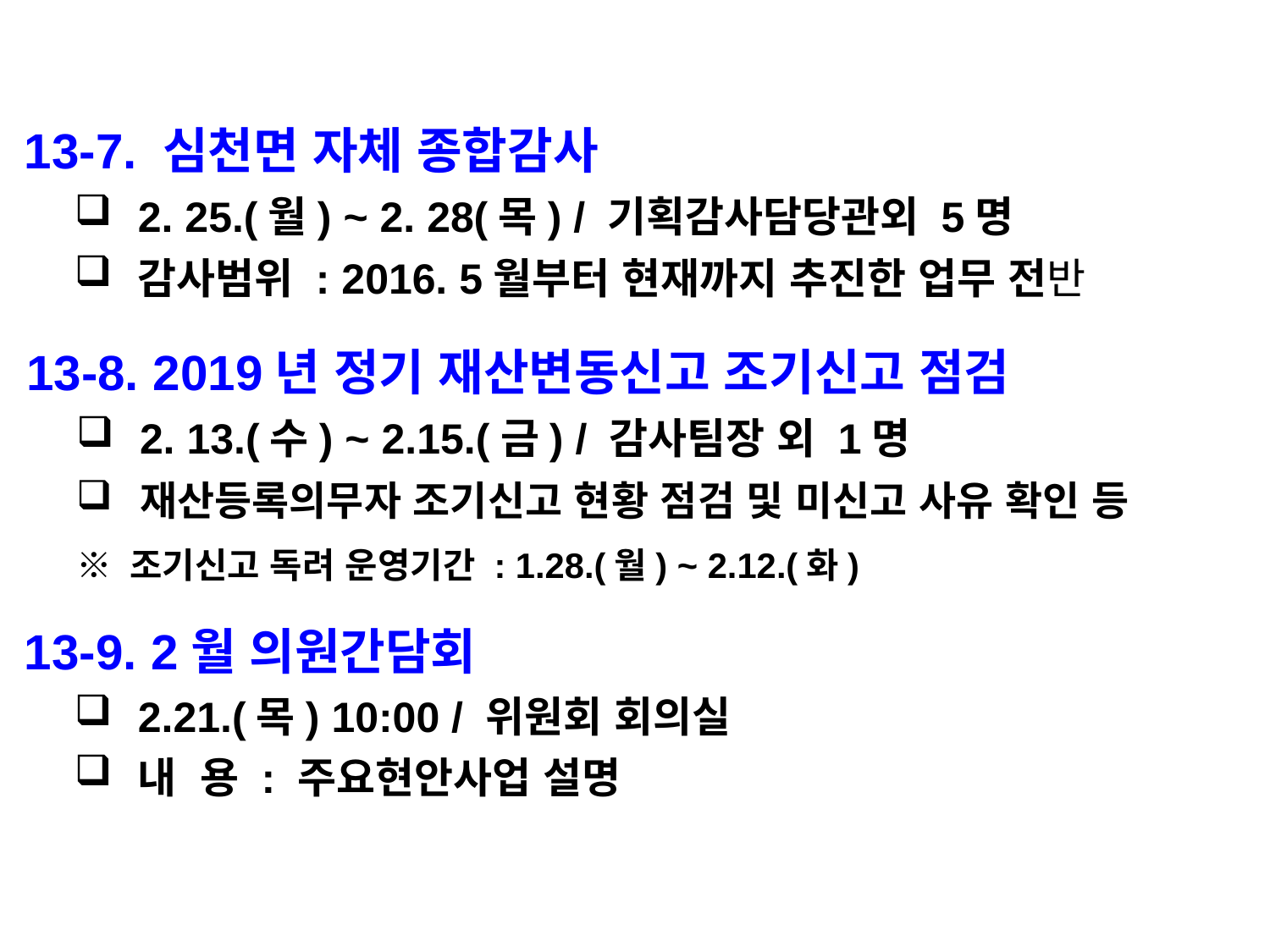

13-7. 심천면 자체 종합감사
2. 25.(월) ~ 2. 28(목) / 기획감사담당관외 5명
감사범위 : 2016. 5월부터 현재까지 추진한 업무 전반

 13-8. 2019년 정기 재산변동신고 조기신고 점검
2. 13.(수) ~ 2.15.(금) / 감사팀장 외 1명
재산등록의무자 조기신고 현황 점검 및 미신고 사유 확인 등
※ 조기신고 독려 운영기간 : 1.28.(월) ~ 2.12.(화)

 13-9. 2월 의원간담회
2.21.(목) 10:00 / 위원회 회의실
내  용 : 주요현안사업 설명